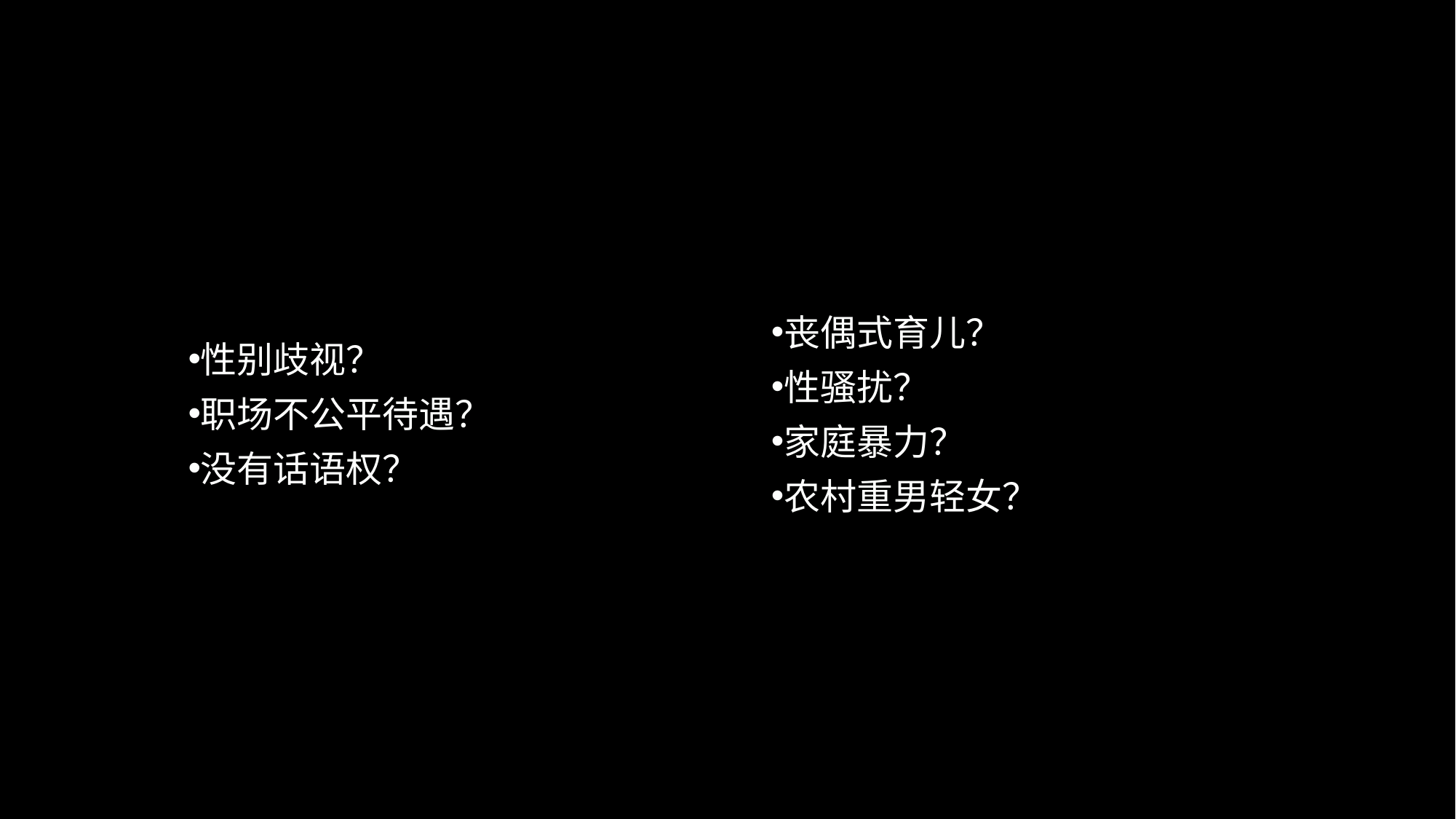

#
性别歧视？
职场不公平待遇？
没有话语权？
丧偶式育儿？
性骚扰？
家庭暴力？
农村重男轻女？